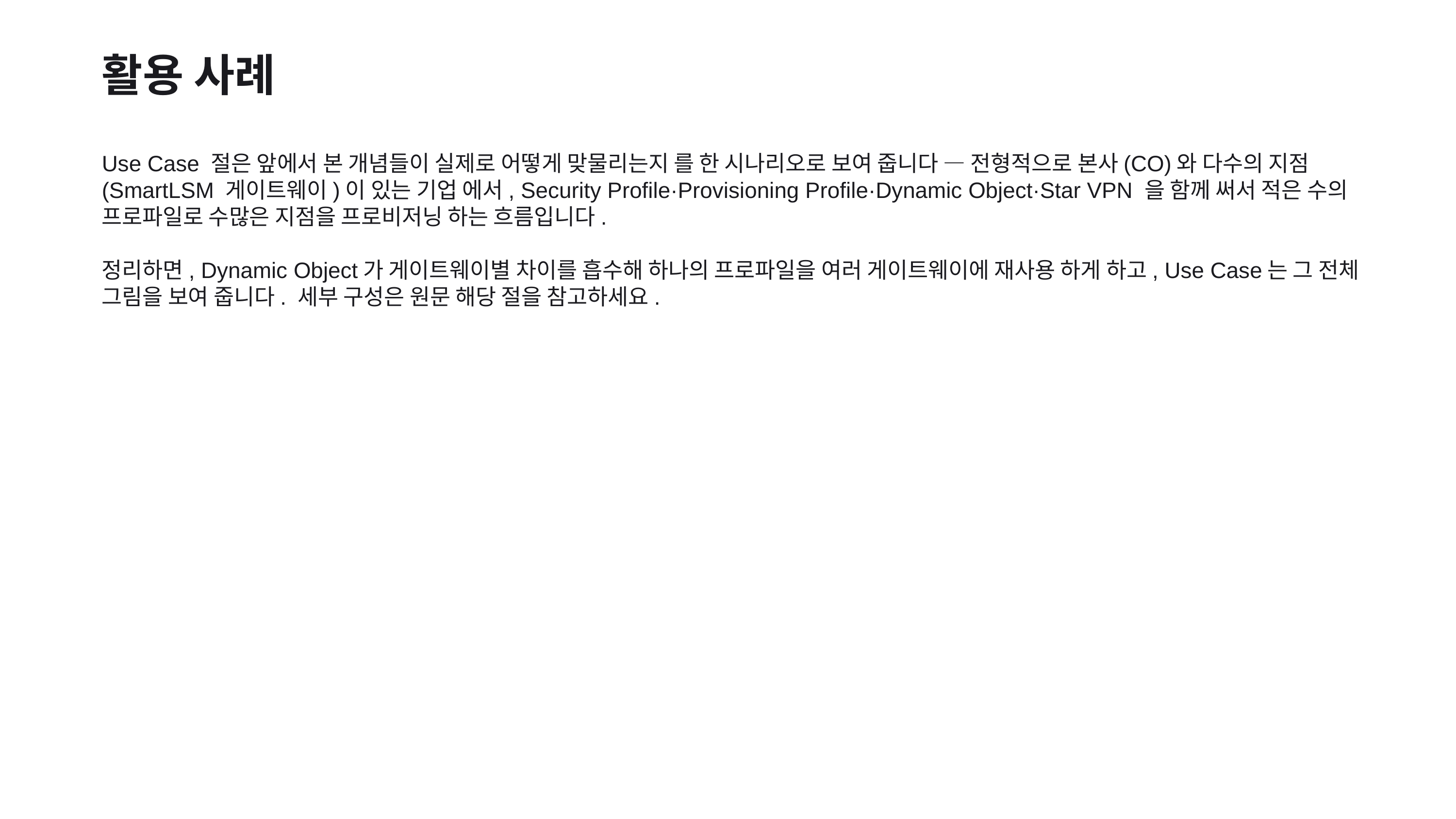

활용 사례
Use Case 절은 앞에서 본 개념들이 실제로 어떻게 맞물리는지 를 한 시나리오로 보여 줍니다 — 전형적으로 본사(CO)와 다수의 지점(SmartLSM 게이트웨이)이 있는 기업 에서, Security Profile·Provisioning Profile·Dynamic Object·Star VPN 을 함께 써서 적은 수의 프로파일로 수많은 지점을 프로비저닝 하는 흐름입니다.

정리하면, Dynamic Object가 게이트웨이별 차이를 흡수해 하나의 프로파일을 여러 게이트웨이에 재사용 하게 하고, Use Case는 그 전체 그림을 보여 줍니다. 세부 구성은 원문 해당 절을 참고하세요.